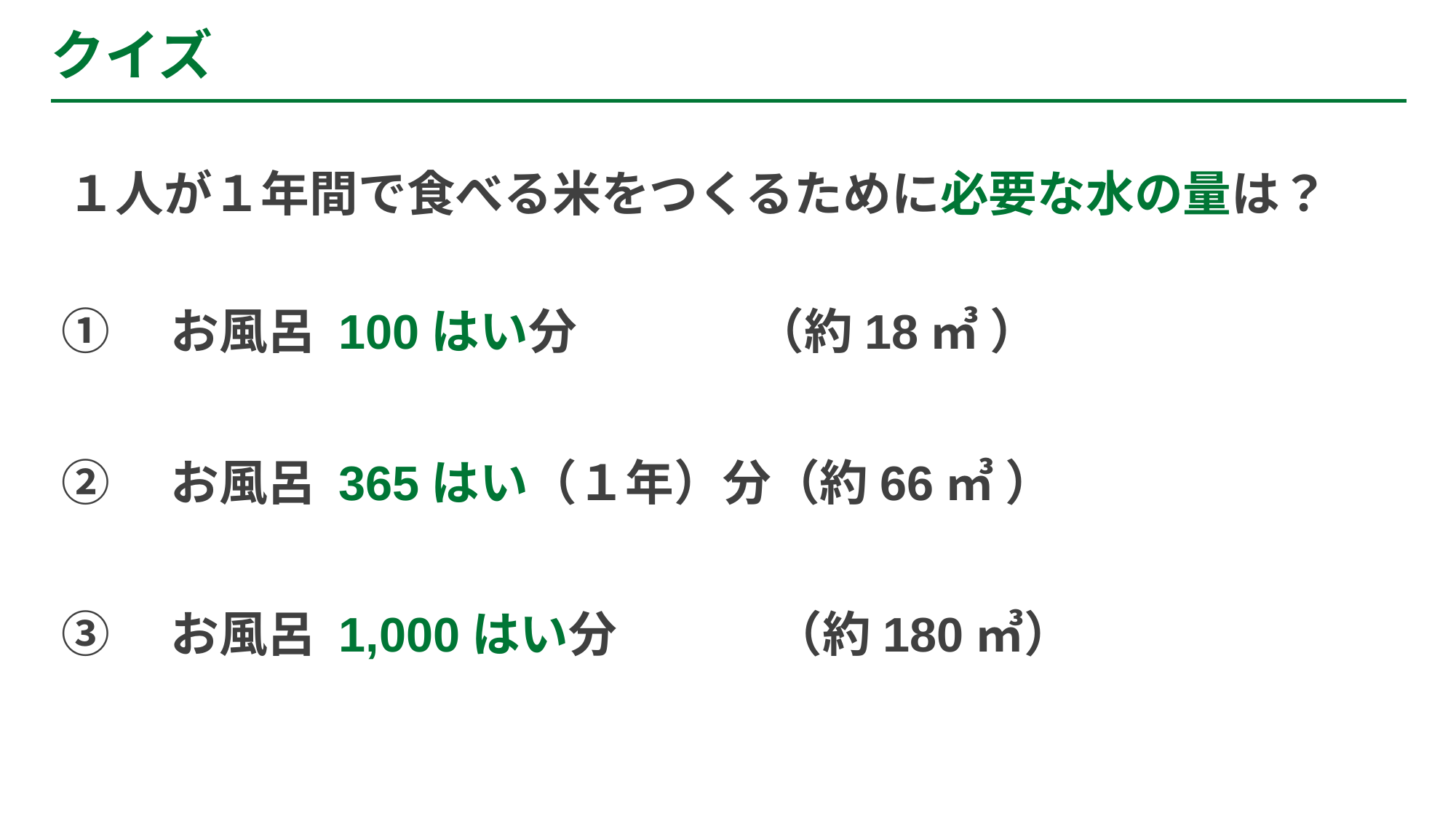

クイズ
１人が１年間で食べる米をつくるために必要な水の量は？
①　お風呂 100はい分　　　   （約18㎥ ）

②　お風呂 365はい（１年）分（約66㎥ ）

③　お風呂 1,000はい分　　 　（約180㎥）